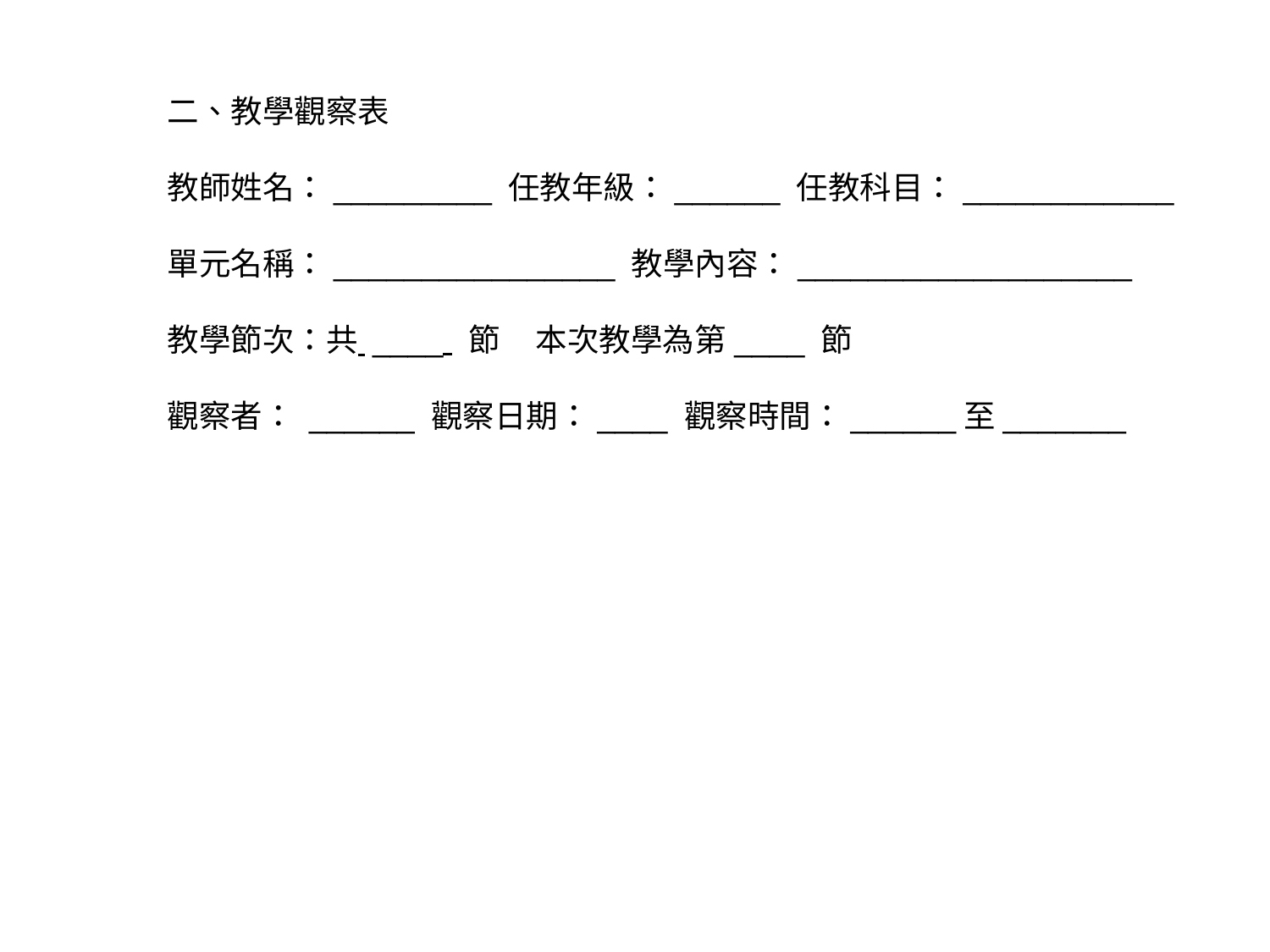

二、教學觀察表

教師姓名：_________ 任教年級：______ 任教科目：____________

單元名稱：________________ 教學內容：___________________

教學節次：共 ____  節     本次教學為第____ 節

觀察者： ______ 觀察日期：____ 觀察時間：______至_______